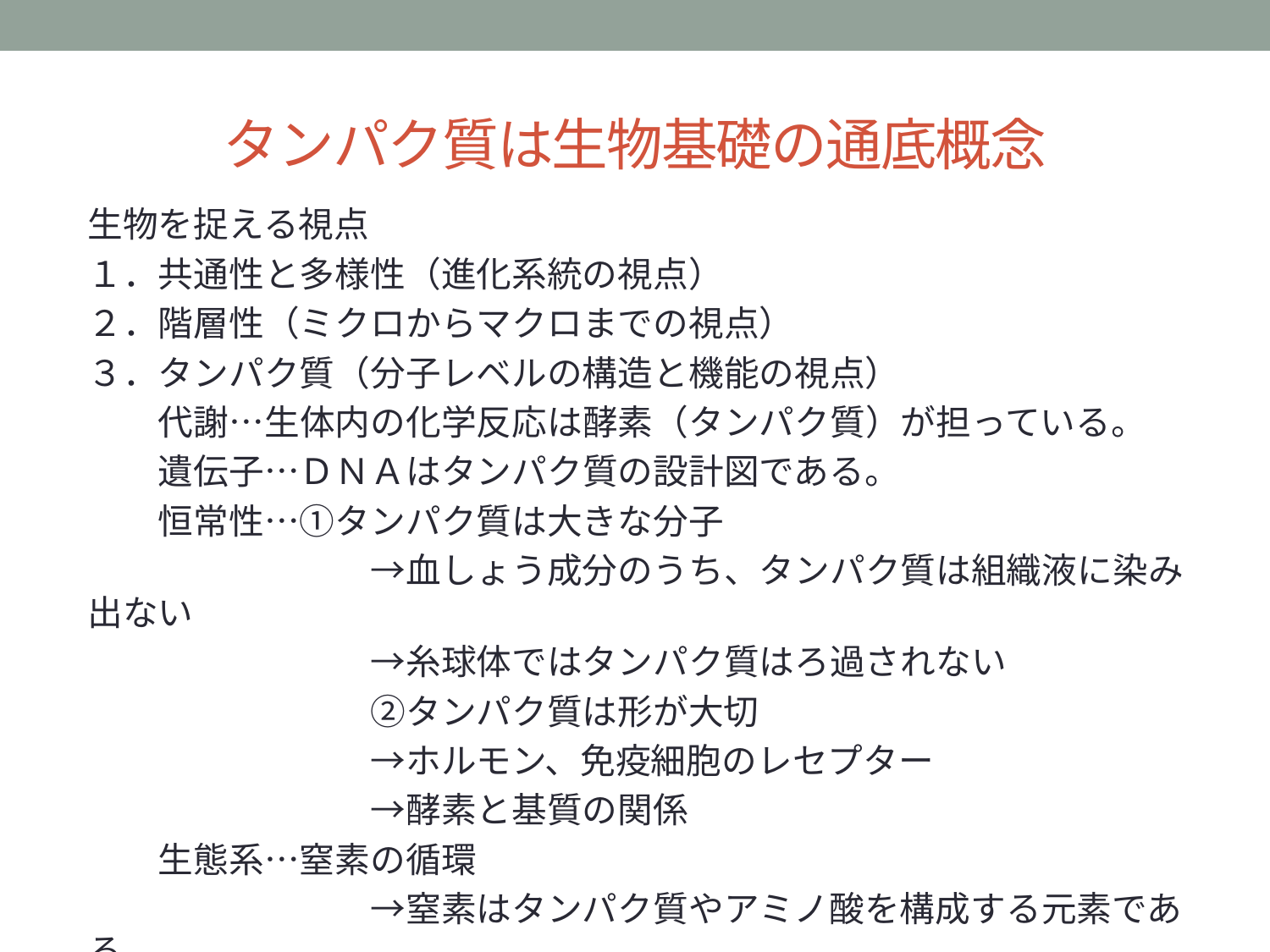

# タンパク質は生物基礎の通底概念
生物を捉える視点
１．共通性と多様性（進化系統の視点）
２．階層性（ミクロからマクロまでの視点）
３．タンパク質（分子レベルの構造と機能の視点）
　　代謝…生体内の化学反応は酵素（タンパク質）が担っている。
　　遺伝子…ＤＮＡはタンパク質の設計図である。
　　恒常性…①タンパク質は大きな分子
　　　　　　　　→血しょう成分のうち、タンパク質は組織液に染み出ない
　　　　　　　　→糸球体ではタンパク質はろ過されない
　　　　　　　　②タンパク質は形が大切
　　　　　　　　→ホルモン、免疫細胞のレセプター
　　　　　　　　→酵素と基質の関係
　　生態系…窒素の循環
　　　　　　　　→窒素はタンパク質やアミノ酸を構成する元素である。